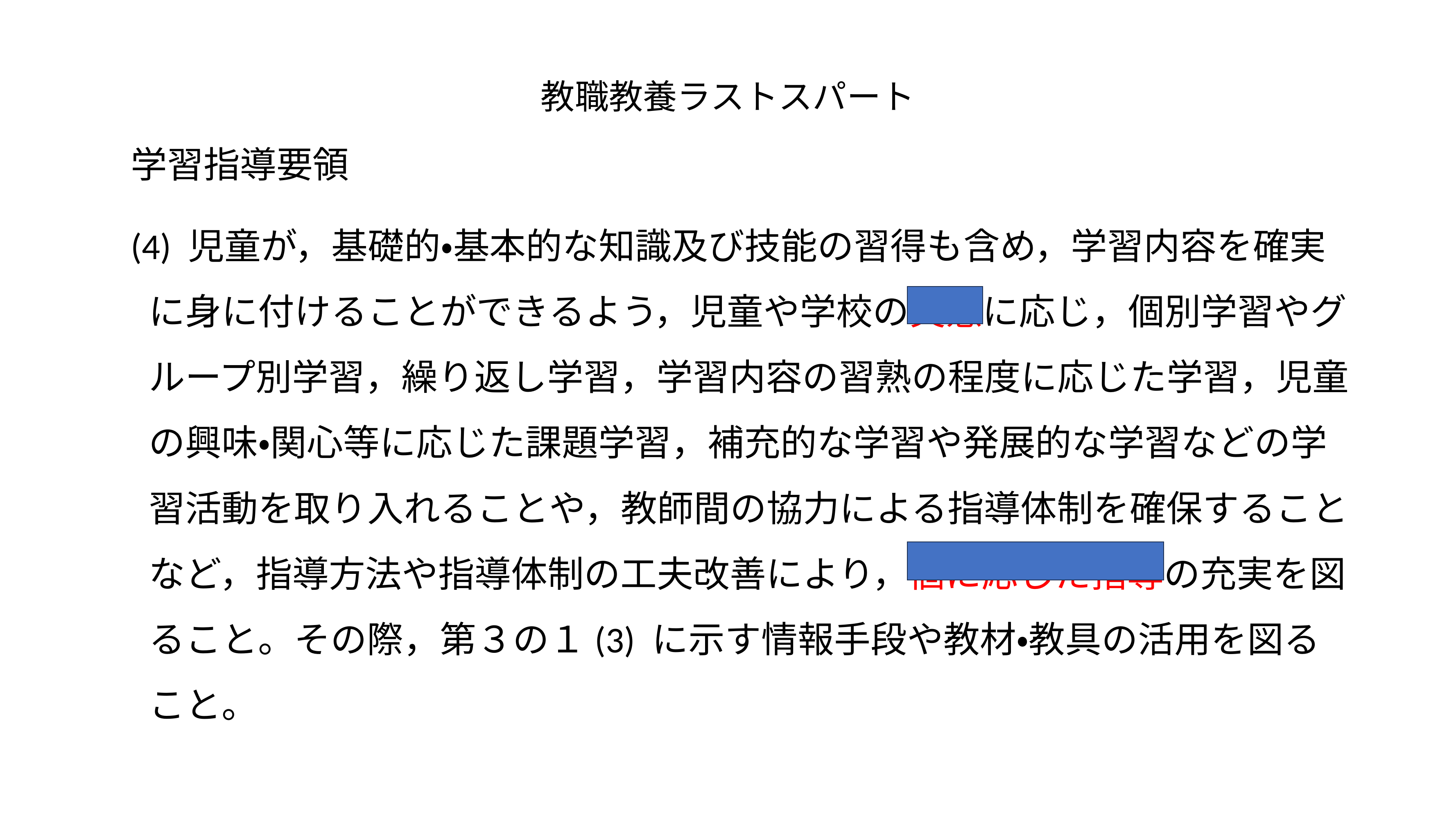

# 教職教養ラストスパート
学習指導要領
(4) 児童が，基礎的・基本的な知識及び技能の習得も含め，学習内容を確実に身に付けることができるよう，児童や学校の実態に応じ，個別学習やグループ別学習，繰り返し学習，学習内容の習熟の程度に応じた学習，児童の興味・関心等に応じた課題学習，補充的な学習や発展的な学習などの学習活動を取り入れることや，教師間の協力による指導体制を確保することなど，指導方法や指導体制の工夫改善により，個に応じた指導の充実を図ること。その際，第３の１(3) に示す情報手段や教材・教具の活用を図ること。